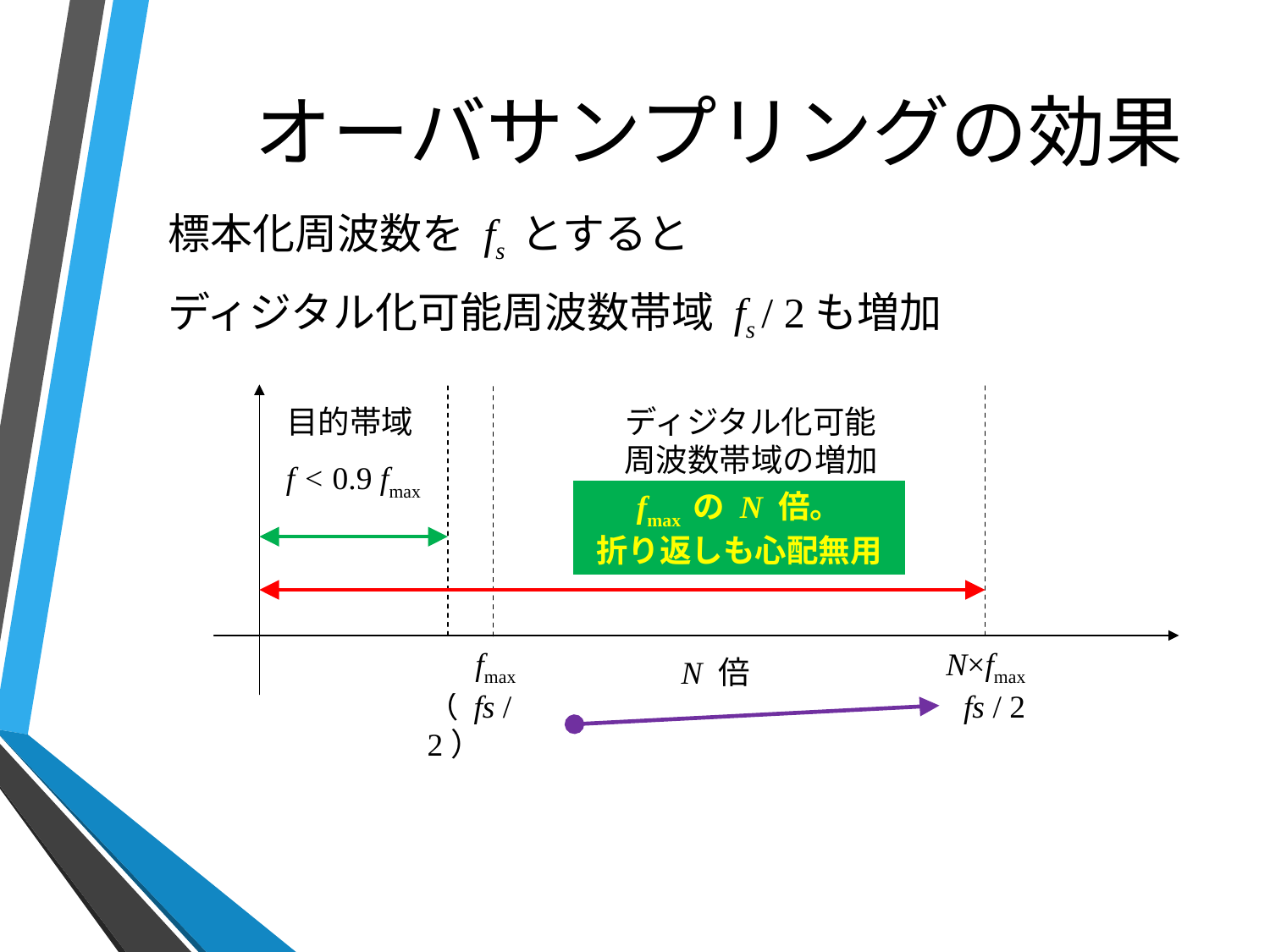

# オーバサンプリングの効果
標本化周波数を fs とすると
ディジタル化可能周波数帯域 fs / 2も増加
目的帯域
ディジタル化可能
周波数帯域の増加
f < 0.9 fmax
fmax の N 倍。
折り返しも心配無用
fmax
N×fmax
N 倍
（ fs / 2）
 fs / 2